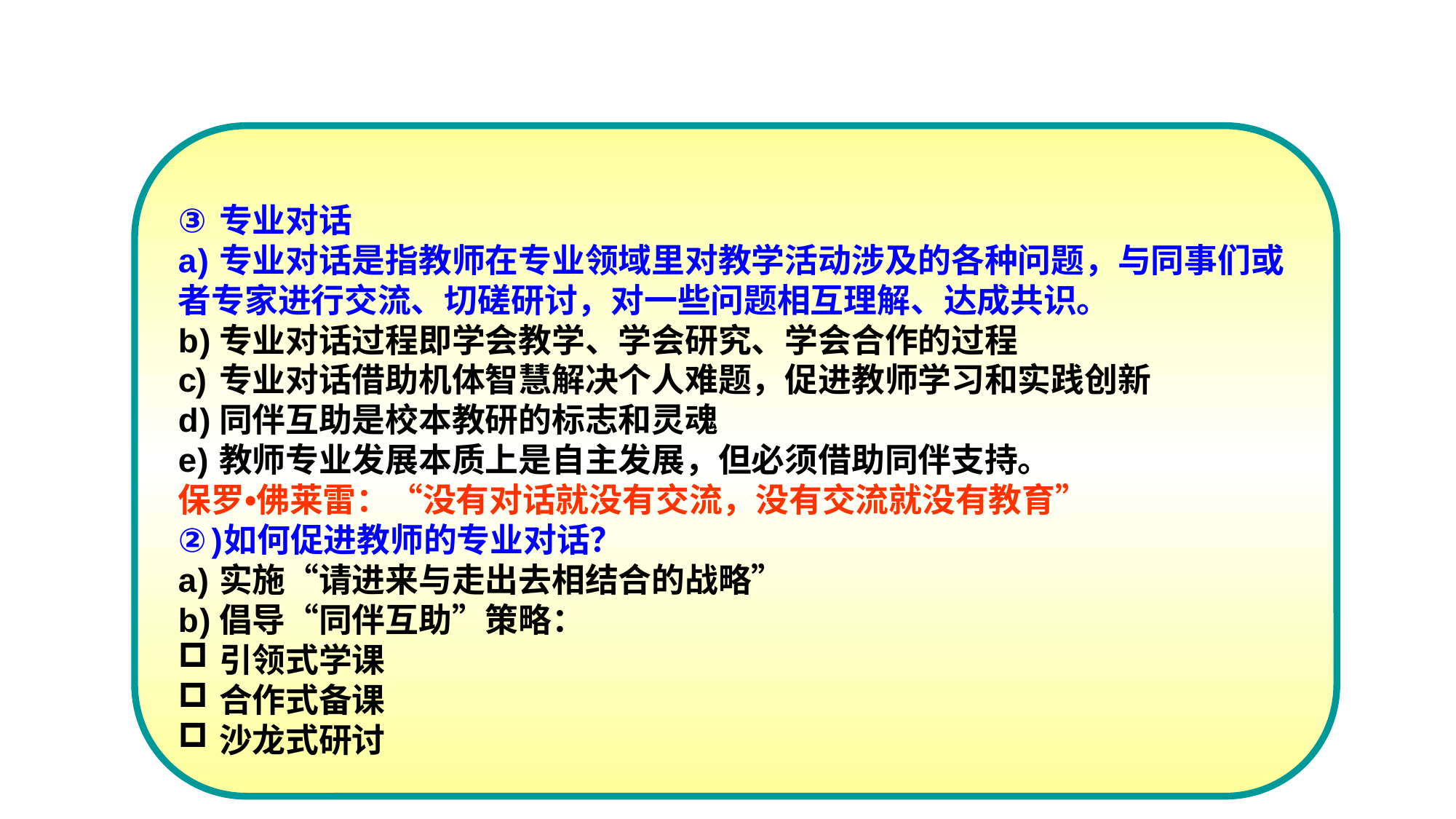

专业对话
专业对话是指教师在专业领域里对教学活动涉及的各种问题，与同事们或
者专家进行交流、切磋研讨，对一些问题相互理解、达成共识。
专业对话过程即学会教学、学会研究、学会合作的过程
专业对话借助机体智慧解决个人难题，促进教师学习和实践创新
同伴互助是校本教研的标志和灵魂
教师专业发展本质上是自主发展，但必须借助同伴支持。
保罗•佛莱雷：“没有对话就没有交流，没有交流就没有教育”
如何促进教师的专业对话？
实施“请进来与走出去相结合的战略”
倡导“同伴互助”策略：
引领式学课
合作式备课
沙龙式研讨